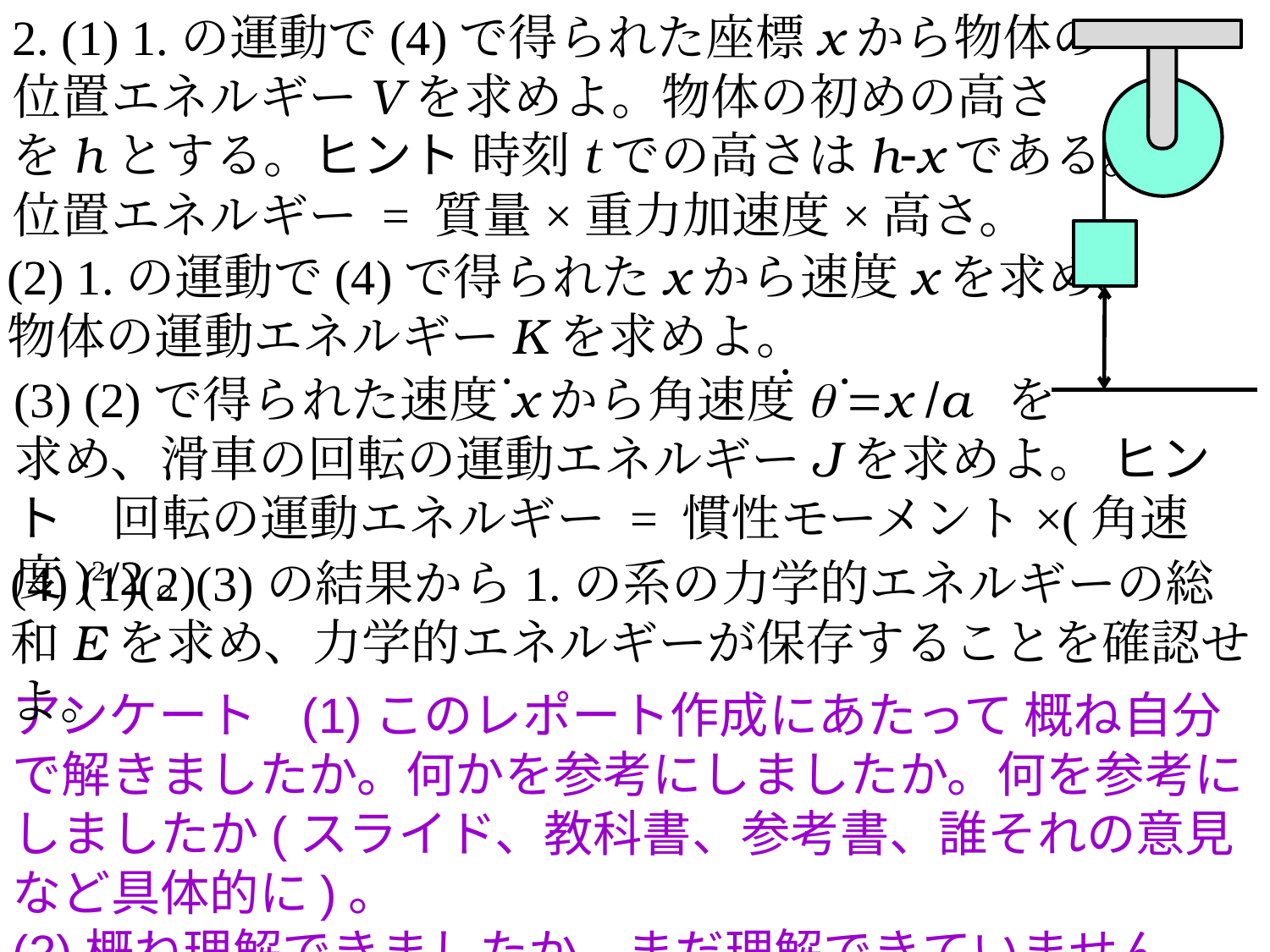

2. (1) 1.の運動で(4)で得られた座標xから物体の
位置エネルギーVを求めよ。物体の初めの高さ
をhとする。ヒント 時刻tでの高さはh−xである。
位置エネルギー = 質量×重力加速度×高さ。

.
(2) 1.の運動で(4)で得られたxから速度xを求め、
物体の運動エネルギーKを求めよ。
.
.
(3) (2)で得られた速度xから角速度θ =x /a  を
求め、滑車の回転の運動エネルギーJを求めよ。 ヒント　回転の運動エネルギー = 慣性モーメント×(角速度)2/2。
.
(4) (1)(2)(3)の結果から1.の系の力学的エネルギーの総和Eを求め、力学的エネルギーが保存することを確認せよ。
アンケート   (1)このレポート作成にあたって 概ね自分で解きましたか。何かを参考にしましたか。何を参考にしましたか(スライド、教科書、参考書、誰それの意見など具体的に)。
(2)概ね理解できましたか。まだ理解できていませんか。